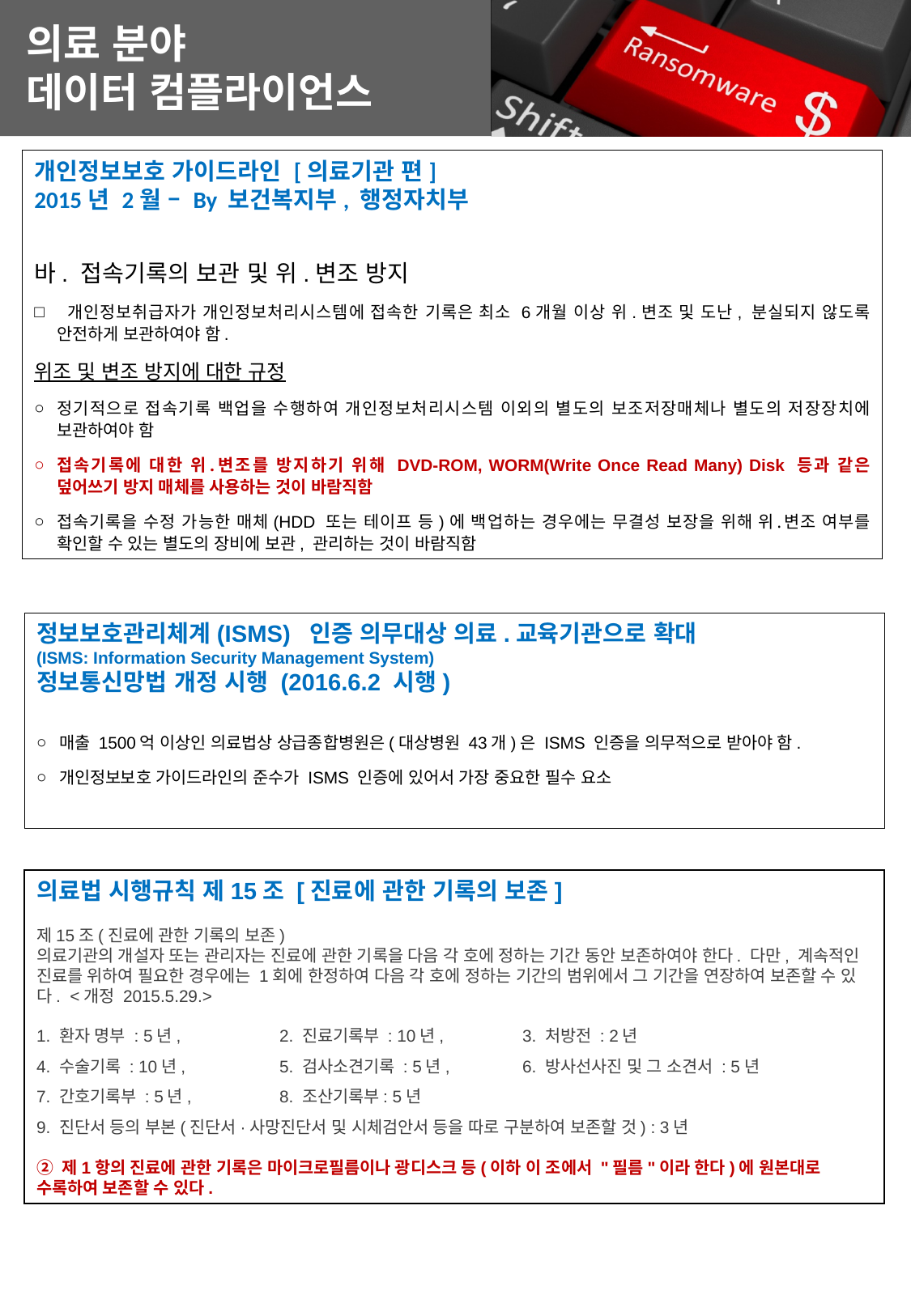

의료 분야
데이터 컴플라이언스

개인정보보호 가이드라인 [의료기관 편]
2015년 2월 – By 보건복지부, 행정자치부

바. 접속기록의 보관 및 위.변조 방지
 개인정보취급자가 개인정보처리시스템에 접속한 기록은 최소 6개월 이상 위.변조 및 도난, 분실되지 않도록 안전하게 보관하여야 함.
위조 및 변조 방지에 대한 규정
정기적으로 접속기록 백업을 수행하여 개인정보처리시스템 이외의 별도의 보조저장매체나 별도의 저장장치에 보관하여야 함
접속기록에 대한 위․변조를 방지하기 위해 DVD-ROM, WORM(Write Once Read Many) Disk 등과 같은 덮어쓰기 방지 매체를 사용하는 것이 바람직함
접속기록을 수정 가능한 매체(HDD 또는 테이프 등)에 백업하는 경우에는 무결성 보장을 위해 위․변조 여부를 확인할 수 있는 별도의 장비에 보관, 관리하는 것이 바람직함
정보보호관리체계(ISMS)  인증 의무대상 의료.교육기관으로 확대
(ISMS: Information Security Management System)
정보통신망법 개정 시행 (2016.6.2 시행)

매출 1500억 이상인 의료법상 상급종합병원은(대상병원 43개)은 ISMS 인증을 의무적으로 받아야 함.
개인정보보호 가이드라인의 준수가 ISMS 인증에 있어서 가장 중요한 필수 요소

의료법 시행규칙 제15조 [진료에 관한 기록의 보존]

제15조(진료에 관한 기록의 보존)
의료기관의 개설자 또는 관리자는 진료에 관한 기록을 다음 각 호에 정하는 기간 동안 보존하여야 한다. 다만, 계속적인 진료를 위하여 필요한 경우에는 1회에 한정하여 다음 각 호에 정하는 기간의 범위에서 그 기간을 연장하여 보존할 수 있다.  <개정 2015.5.29.>

1. 환자 명부 : 5년, 	2. 진료기록부 : 10년,  	3. 처방전 : 2년

4. 수술기록 : 10년,	5. 검사소견기록 : 5년,	6. 방사선사진 및 그 소견서 : 5년

7. 간호기록부 : 5년,	8. 조산기록부: 5년

9. 진단서 등의 부본(진단서·사망진단서 및 시체검안서 등을 따로 구분하여 보존할 것) : 3년
② 제1항의 진료에 관한 기록은 마이크로필름이나 광디스크 등(이하 이 조에서 "필름"이라 한다)에 원본대로 수록하여 보존할 수 있다.